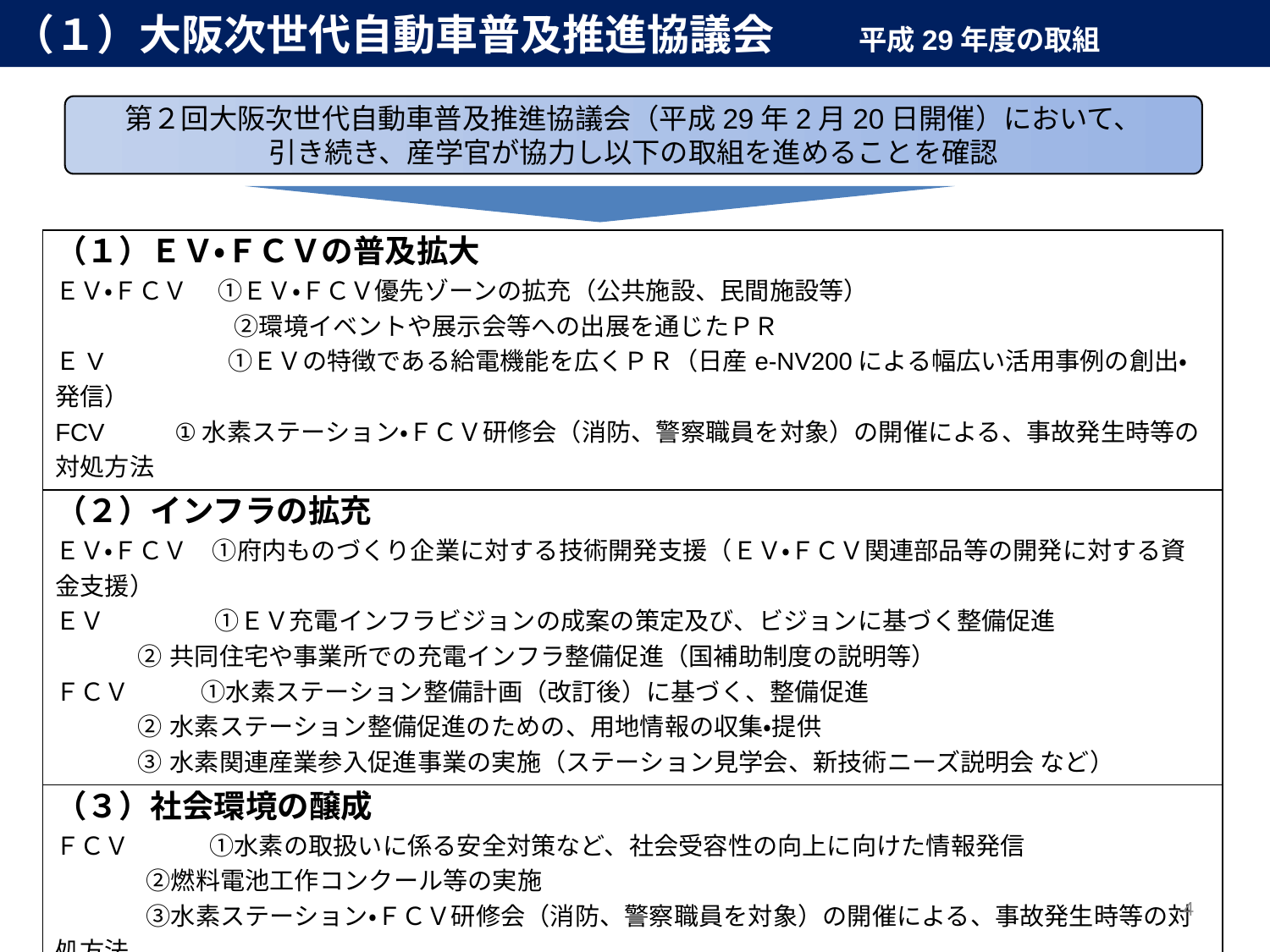

（１）大阪次世代自動車普及推進協議会　　平成29年度の取組
第２回大阪次世代自動車普及推進協議会（平成29年2月20日開催）において、
引き続き、産学官が協力し以下の取組を進めることを確認

| （１）ＥＶ・ＦＣＶの普及拡大 ＥＶ・ＦＣＶ 　①ＥＶ・ＦＣＶ優先ゾーンの拡充（公共施設、民間施設等） 　　　　 　　　②環境イベントや展示会等への出展を通じたＰＲ ＥV 　　　　 ①ＥＶの特徴である給電機能を広くＰＲ（日産e-NV200による幅広い活用事例の創出・発信）　 FCV ①水素ステーション・ＦＣＶ研修会（消防、警察職員を対象）の開催による、事故発生時等の対処方法 |
| --- |
| （２）インフラの拡充 ＥＶ・ＦＣＶ　①府内ものづくり企業に対する技術開発支援（ＥＶ・ＦＣＶ関連部品等の開発に対する資金支援） ＥＶ　　　　 ①ＥＶ充電インフラビジョンの成案の策定及び、ビジョンに基づく整備促進 ②共同住宅や事業所での充電インフラ整備促進（国補助制度の説明等） ＦＣＶ　　 ①水素ステーション整備計画（改訂後）に基づく、整備促進 ②水素ステーション整備促進のための、用地情報の収集・提供 ③水素関連産業参入促進事業の実施（ステーション見学会、新技術ニーズ説明会 など） |
| （３）社会環境の醸成 ＦＣＶ　　　 ①水素の取扱いに係る安全対策など、社会受容性の向上に向けた情報発信 　 ②燃料電池工作コンクール等の実施 　 ③水素ステーション・ＦＣＶ研修会（消防、警察職員を対象）の開催による、事故発生時等の対処方法 （再掲） |
4